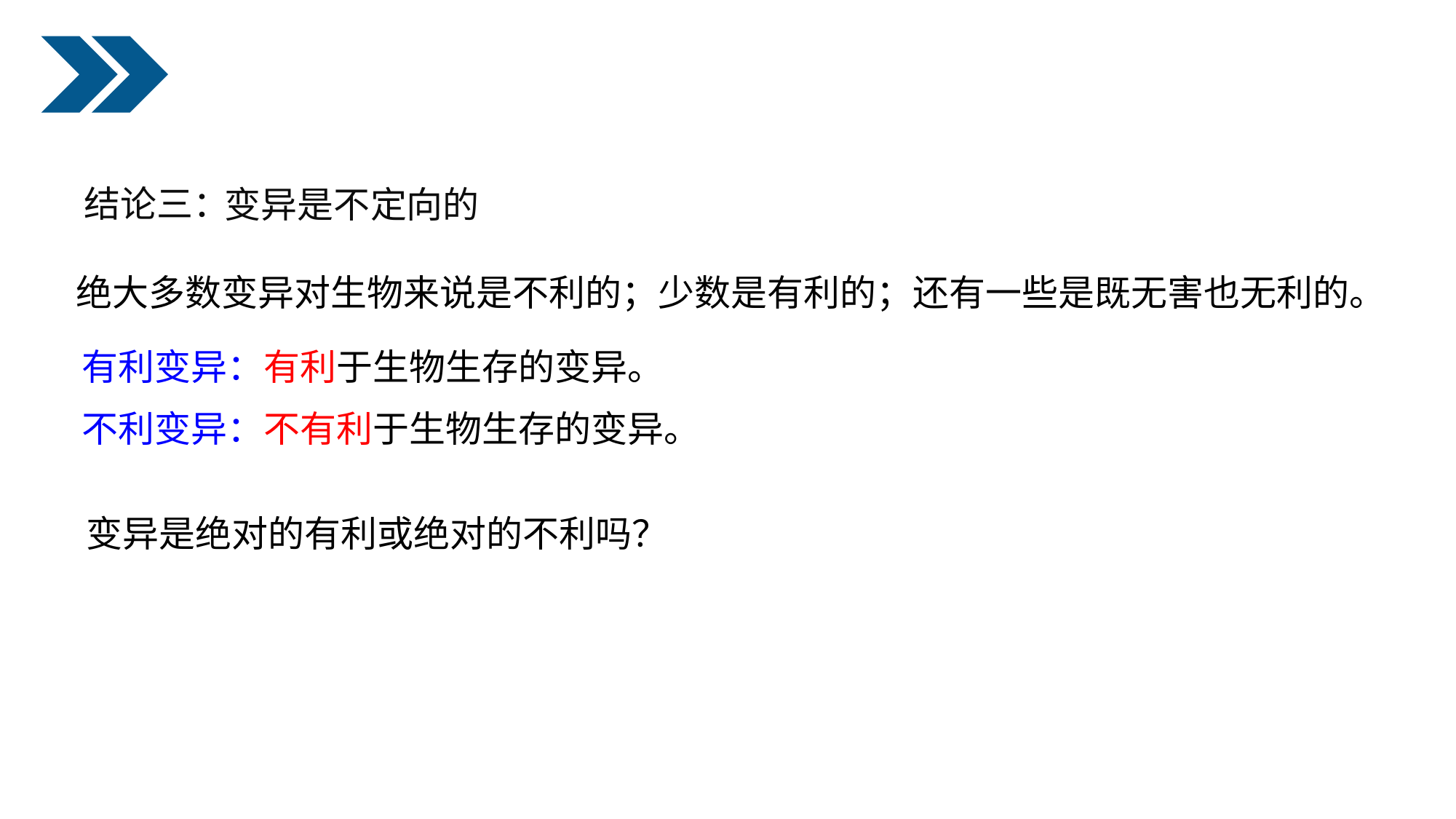

结论三：
变异是不定向的
绝大多数变异对生物来说是不利的；少数是有利的；还有一些是既无害也无利的。
 有利变异：有利于生物生存的变异。
 不利变异：不有利于生物生存的变异。
变异是绝对的有利或绝对的不利吗？